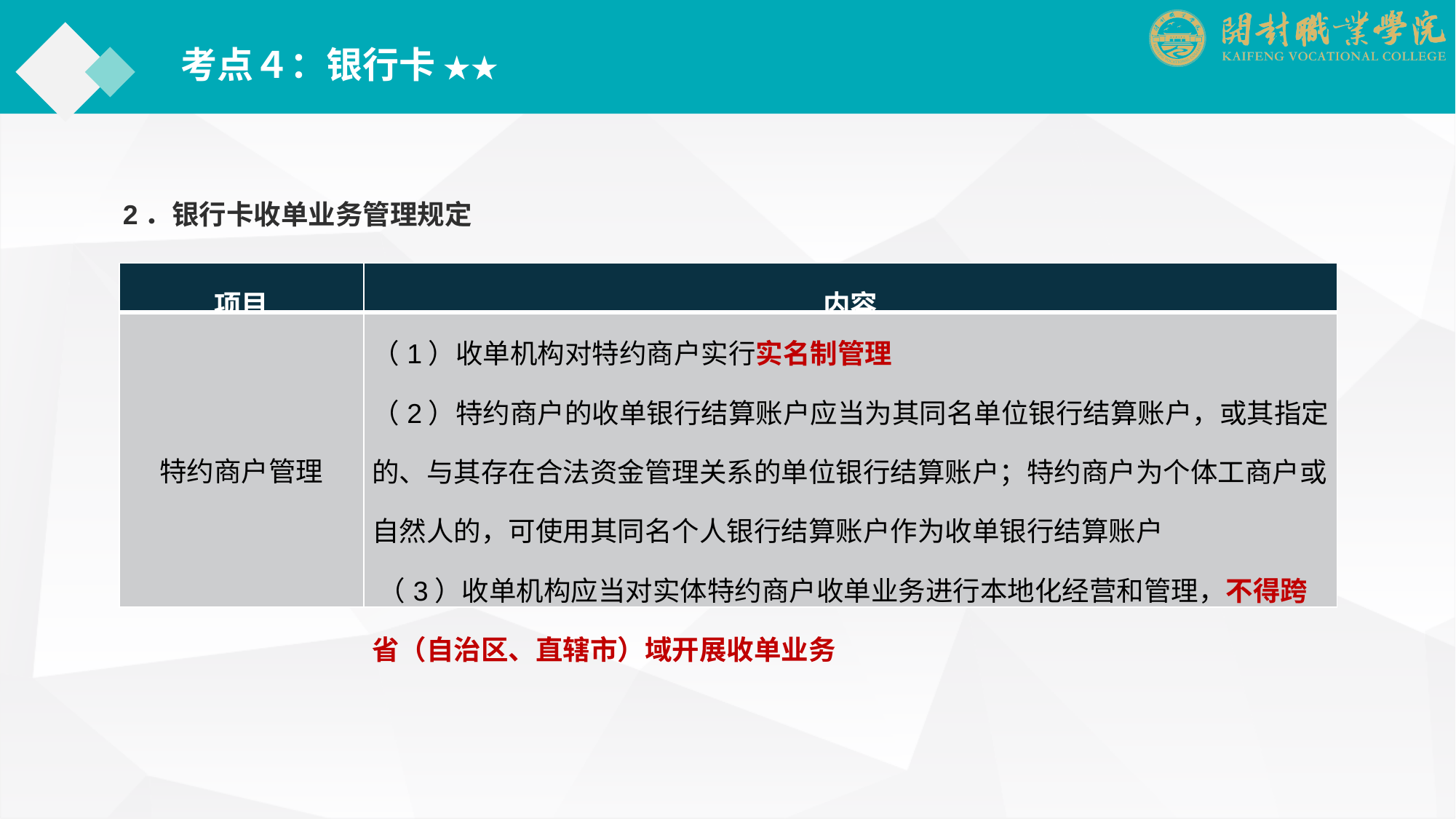

考点４：银行卡 ★★
2．银行卡收单业务管理规定
| 项目 | 内容 |
| --- | --- |
| 特约商户管理 | （1）收单机构对特约商户实行实名制管理 （2）特约商户的收单银行结算账户应当为其同名单位银行结算账户，或其指定的、与其存在合法资金管理关系的单位银行结算账户；特约商户为个体工商户或自然人的，可使用其同名个人银行结算账户作为收单银行结算账户 （3）收单机构应当对实体特约商户收单业务进行本地化经营和管理，不得跨省（自治区、直辖市）域开展收单业务 |